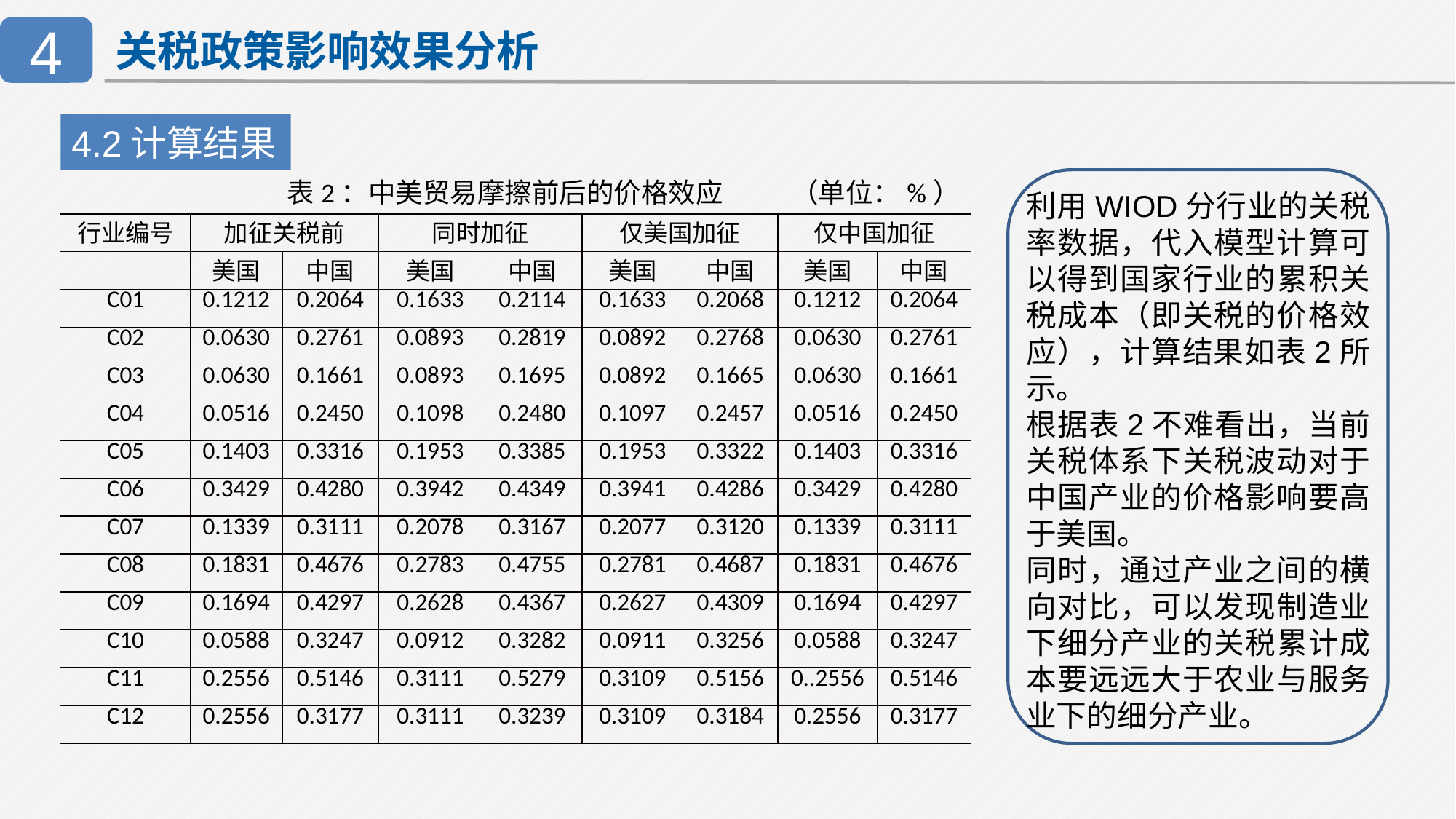

4
关税政策影响效果分析
4.2计算结果
表2：中美贸易摩擦前后的价格效应           （单位：%）

利用WIOD分行业的关税率数据，代入模型计算可以得到国家行业的累积关税成本（即关税的价格效应），计算结果如表2所示。
根据表2不难看出，当前关税体系下关税波动对于中国产业的价格影响要高于美国。
同时，通过产业之间的横向对比，可以发现制造业下细分产业的关税累计成本要远远大于农业与服务业下的细分产业。
| 行业编号 | 加征关税前 |  | 同时加征 |  | 仅美国加征 |  | 仅中国加征 |  |
| --- | --- | --- | --- | --- | --- | --- | --- | --- |
|  | 美国 | 中国 | 美国 | 中国 | 美国 | 中国 | 美国 | 中国 |
| C01 | 0.1212 | 0.2064 | 0.1633 | 0.2114 | 0.1633 | 0.2068 | 0.1212 | 0.2064 |
| C02 | 0.0630 | 0.2761 | 0.0893 | 0.2819 | 0.0892 | 0.2768 | 0.0630 | 0.2761 |
| C03 | 0.0630 | 0.1661 | 0.0893 | 0.1695 | 0.0892 | 0.1665 | 0.0630 | 0.1661 |
| C04 | 0.0516 | 0.2450 | 0.1098 | 0.2480 | 0.1097 | 0.2457 | 0.0516 | 0.2450 |
| C05 | 0.1403 | 0.3316 | 0.1953 | 0.3385 | 0.1953 | 0.3322 | 0.1403 | 0.3316 |
| C06 | 0.3429 | 0.4280 | 0.3942 | 0.4349 | 0.3941 | 0.4286 | 0.3429 | 0.4280 |
| C07 | 0.1339 | 0.3111 | 0.2078 | 0.3167 | 0.2077 | 0.3120 | 0.1339 | 0.3111 |
| C08 | 0.1831 | 0.4676 | 0.2783 | 0.4755 | 0.2781 | 0.4687 | 0.1831 | 0.4676 |
| C09 | 0.1694 | 0.4297 | 0.2628 | 0.4367 | 0.2627 | 0.4309 | 0.1694 | 0.4297 |
| C10 | 0.0588 | 0.3247 | 0.0912 | 0.3282 | 0.0911 | 0.3256 | 0.0588 | 0.3247 |
| C11 | 0.2556 | 0.5146 | 0.3111 | 0.5279 | 0.3109 | 0.5156 | 0..2556 | 0.5146 |
| C12 | 0.2556 | 0.3177 | 0.3111 | 0.3239 | 0.3109 | 0.3184 | 0.2556 | 0.3177 |